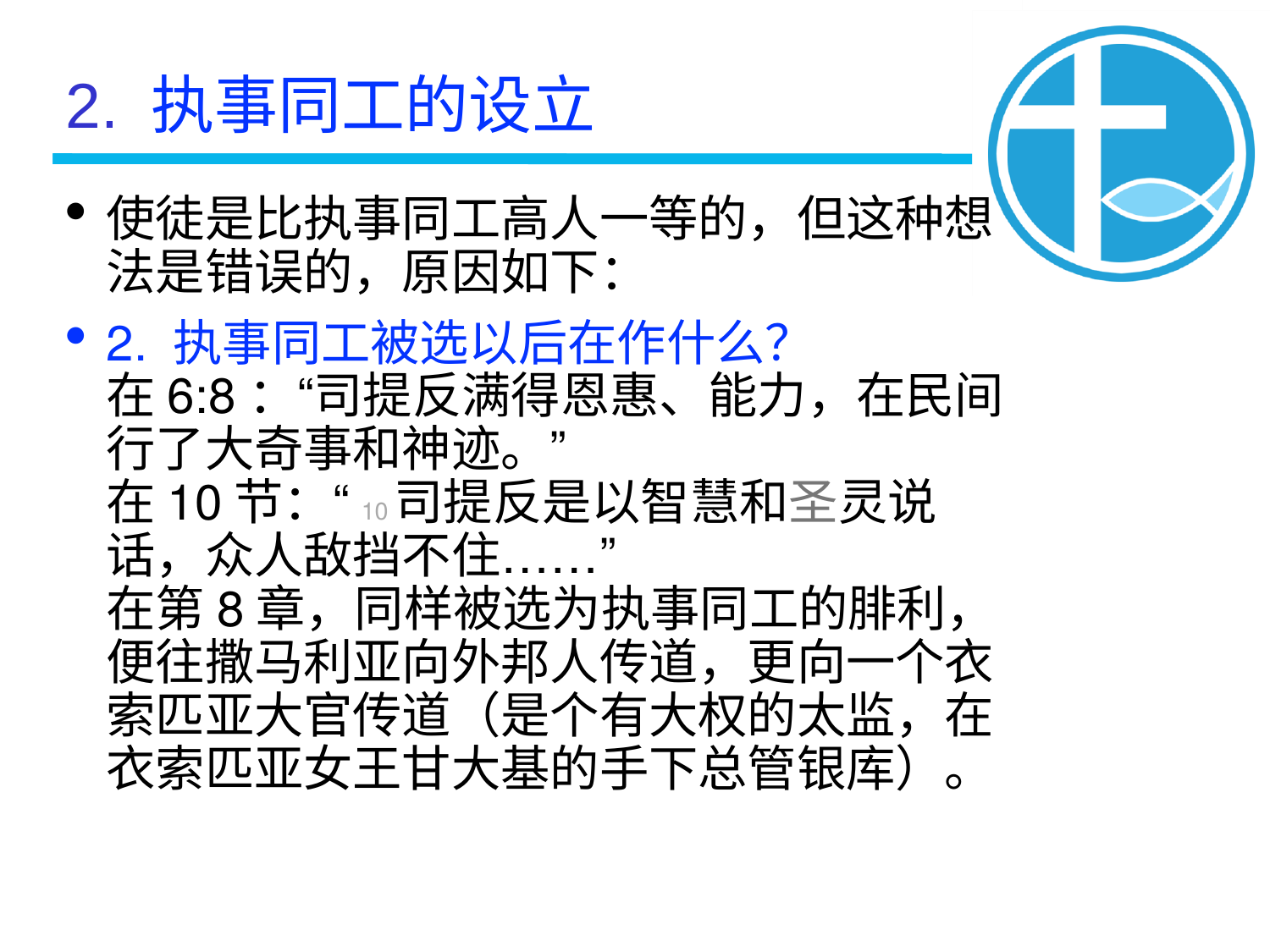

2. 执事同工的设立
使徒是比执事同工高人一等的，但这种想法是错误的，原因如下：
2. 执事同工被选以后在作什么？
在6:8：“司提反满得恩惠、能力，在民间行了大奇事和神迹。”
在10节：“10司提反是以智慧和圣灵说话，众人敌挡不住……”
在第8章，同样被选为执事同工的腓利，便往撒马利亚向外邦人传道，更向一个衣索匹亚大官传道（是个有大权的太监，在衣索匹亚女王甘大基的手下总管银库）。